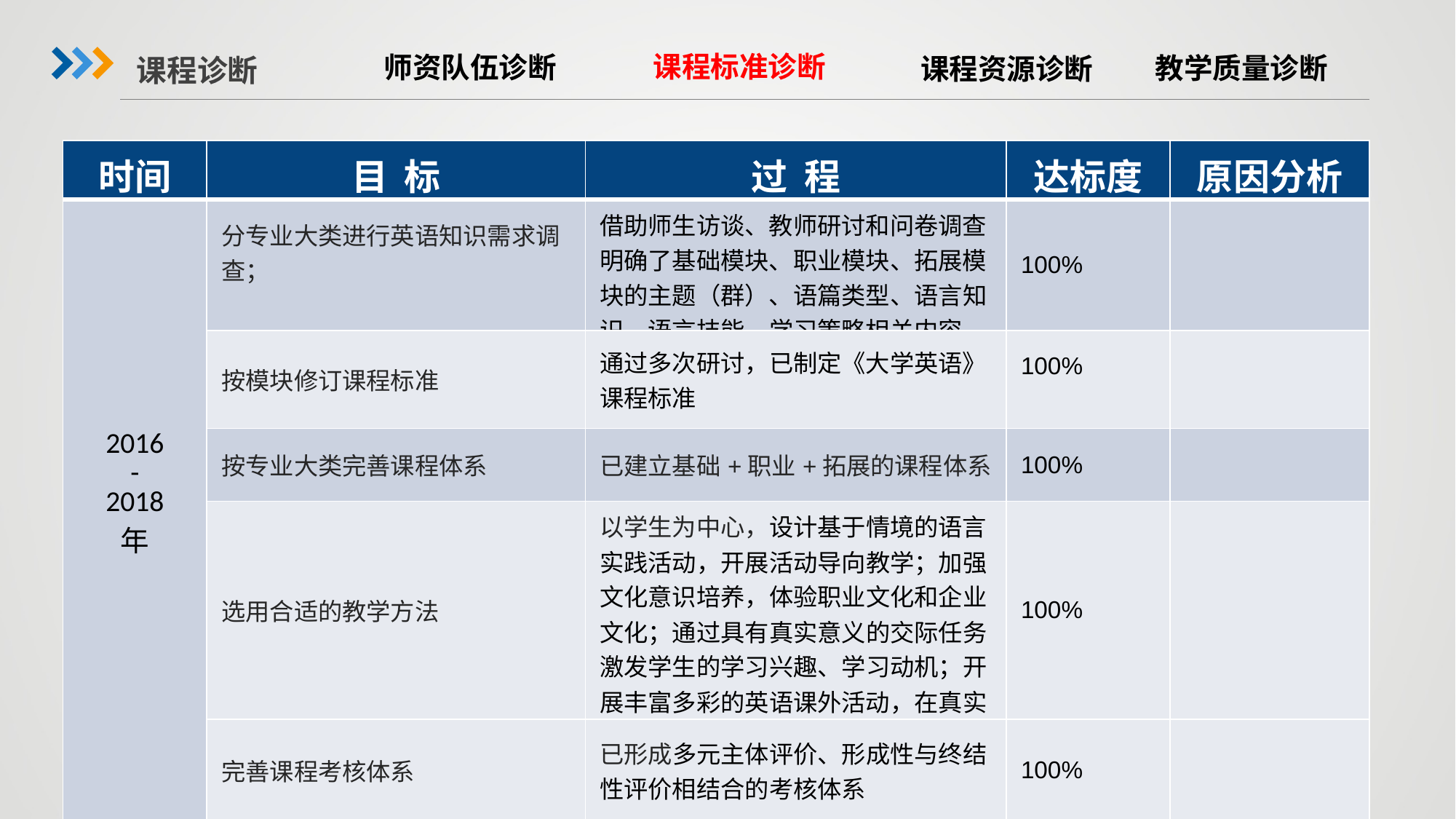

课程诊断
课程标准诊断
师资队伍诊断
课程资源诊断
教学质量诊断
| 时间 | 目 标 | 过 程 | 达标度 | 原因分析 |
| --- | --- | --- | --- | --- |
| 2016 - 2018 年 | 分专业大类进行英语知识需求调查； | 借助师生访谈、教师研讨和问卷调查明确了基础模块、职业模块、拓展模块的主题（群）、语篇类型、语言知识、语言技能、学习策略相关内容 | 100% |  |
|  | 按模块修订课程标准 | 通过多次研讨，已制定《大学英语》课程标准 | 100% |  |
|  | 按专业大类完善课程体系 | 已建立基础+职业+拓展的课程体系 | 100% |  |
|  | 选用合适的教学方法 | 以学生为中心，设计基于情境的语言实践活动，开展活动导向教学；加强文化意识培养，体验职业文化和企业文化；通过具有真实意义的交际任务激发学生的学习兴趣、学习动机；开展丰富多彩的英语课外活动，在真实和自然的情境中学习和使用英语 | 100% |  |
|  | 完善课程考核体系 | 已形成多元主体评价、形成性与终结性评价相结合的考核体系 | 100% |  |